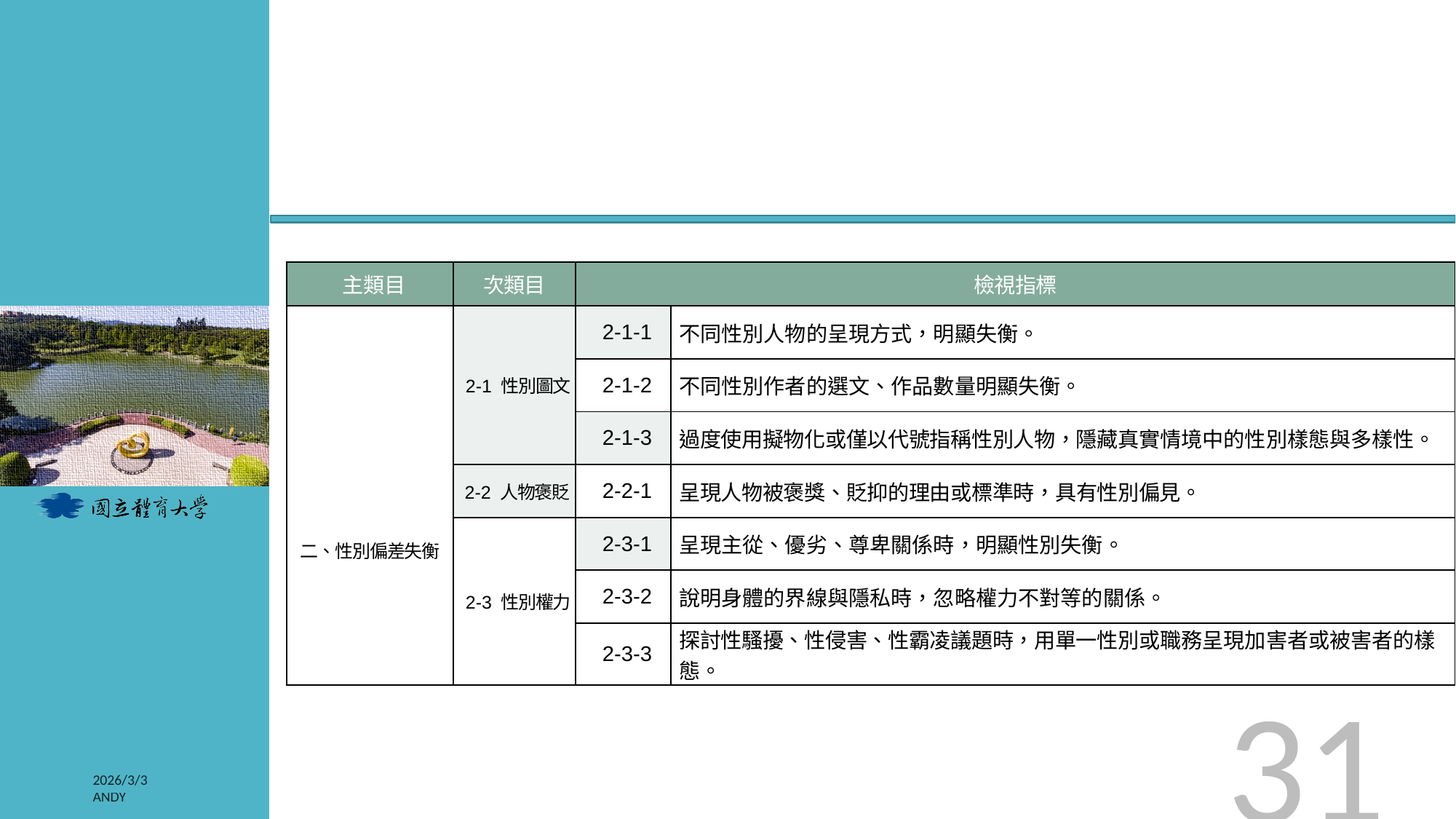

#
| 主類目 | 次類目 | 檢視指標 |  |
| --- | --- | --- | --- |
| 二、性別偏差失衡 | 2-1 性別圖文 | 2-1-1 | 不同性別人物的呈現方式，明顯失衡。 |
|  |  | 2-1-2 | 不同性別作者的選文、作品數量明顯失衡。 |
|  |  | 2-1-3 | 過度使用擬物化或僅以代號指稱性別人物，隱藏真實情境中的性別樣態與多樣性。 |
|  | 2-2 人物褒貶 | 2-2-1 | 呈現人物被褒獎、貶抑的理由或標準時，具有性別偏見。 |
|  | 2-3 性別權力 | 2-3-1 | 呈現主從、優劣、尊卑關係時，明顯性別失衡。 |
|  |  | 2-3-2 | 說明身體的界線與隱私時，忽略權力不對等的關係。 |
|  |  | 2-3-3 | 探討性騷擾、性侵害、性霸凌議題時，用單一性別或職務呈現加害者或被害者的樣態。 |
31
2026/3/3
Andy